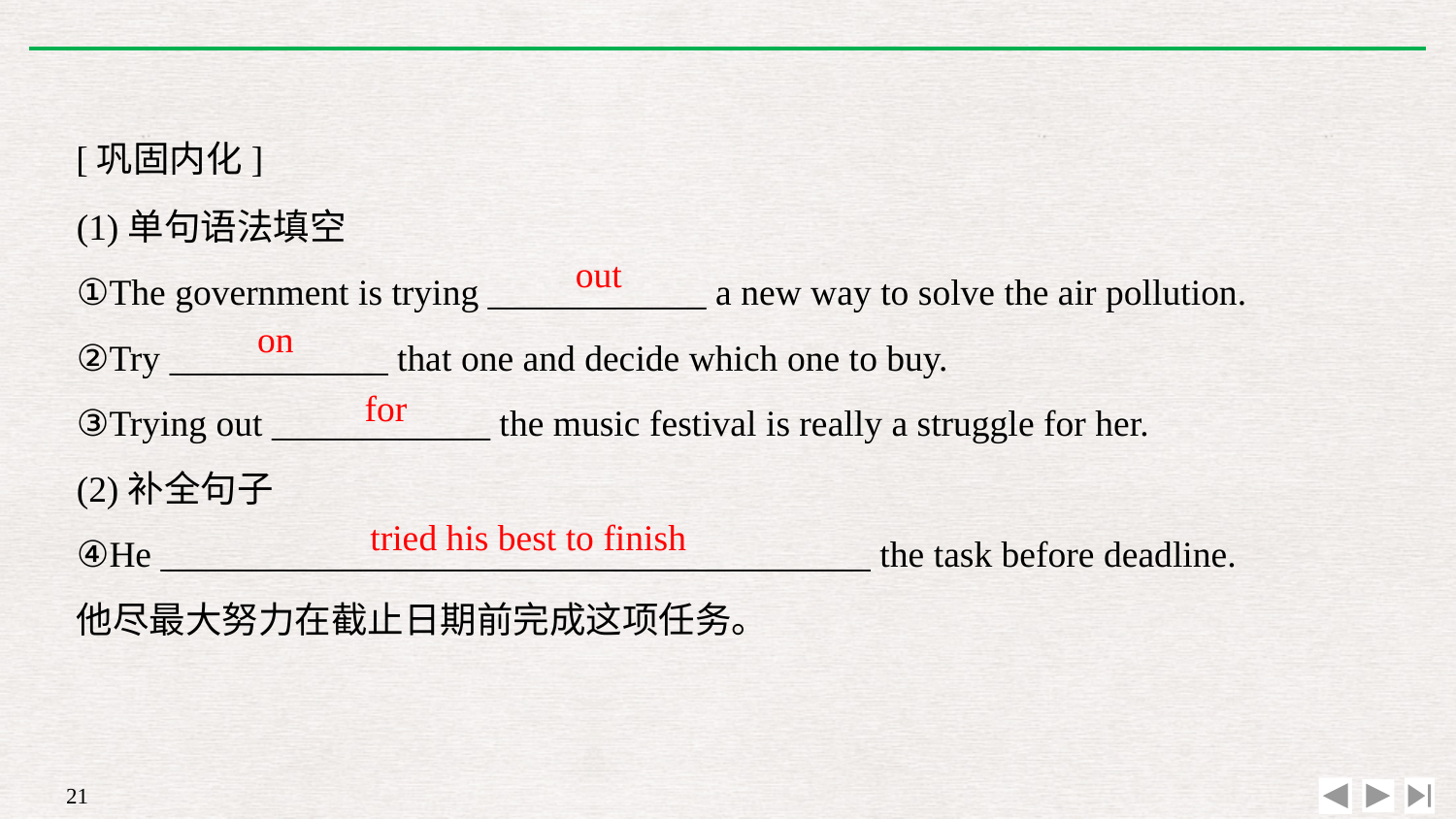

[巩固内化]
(1)单句语法填空
①The government is trying ____________ a new way to solve the air pollution.
②Try ____________ that one and decide which one to buy.
③Trying out ____________ the music festival is really a struggle for her.
(2)补全句子
④He _______________________________________ the task before deadline.
他尽最大努力在截止日期前完成这项任务。
out
on
for
tried his best to finish